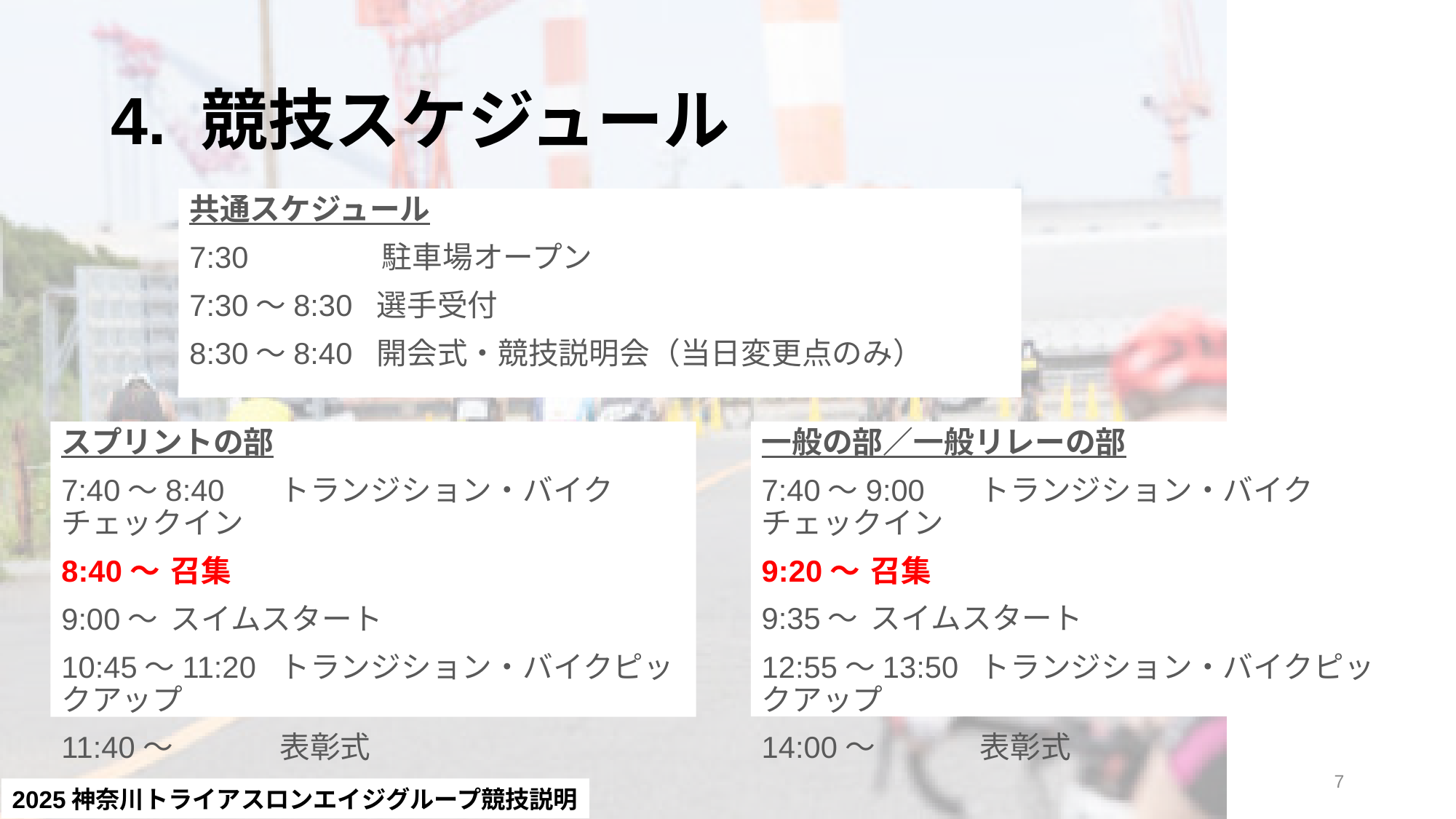

# 4. 競技スケジュール
共通スケジュール
7:30       　　 駐車場オープン
7:30〜8:30  選手受付
8:30〜8:40  開会式・競技説明会（当日変更点のみ）
スプリントの部
7:40〜8:40	トランジション・バイクチェックイン
8:40～	召集
9:00～	スイムスタート
10:45〜11:20	トランジション・バイクピックアップ
11:40～	表彰式
一般の部／一般リレーの部
7:40〜9:00	トランジション・バイクチェックイン
9:20～	召集
9:35～	スイムスタート
12:55〜13:50	トランジション・バイクピックアップ
14:00～	表彰式
7
2025神奈川トライアスロンエイジグループ競技説明